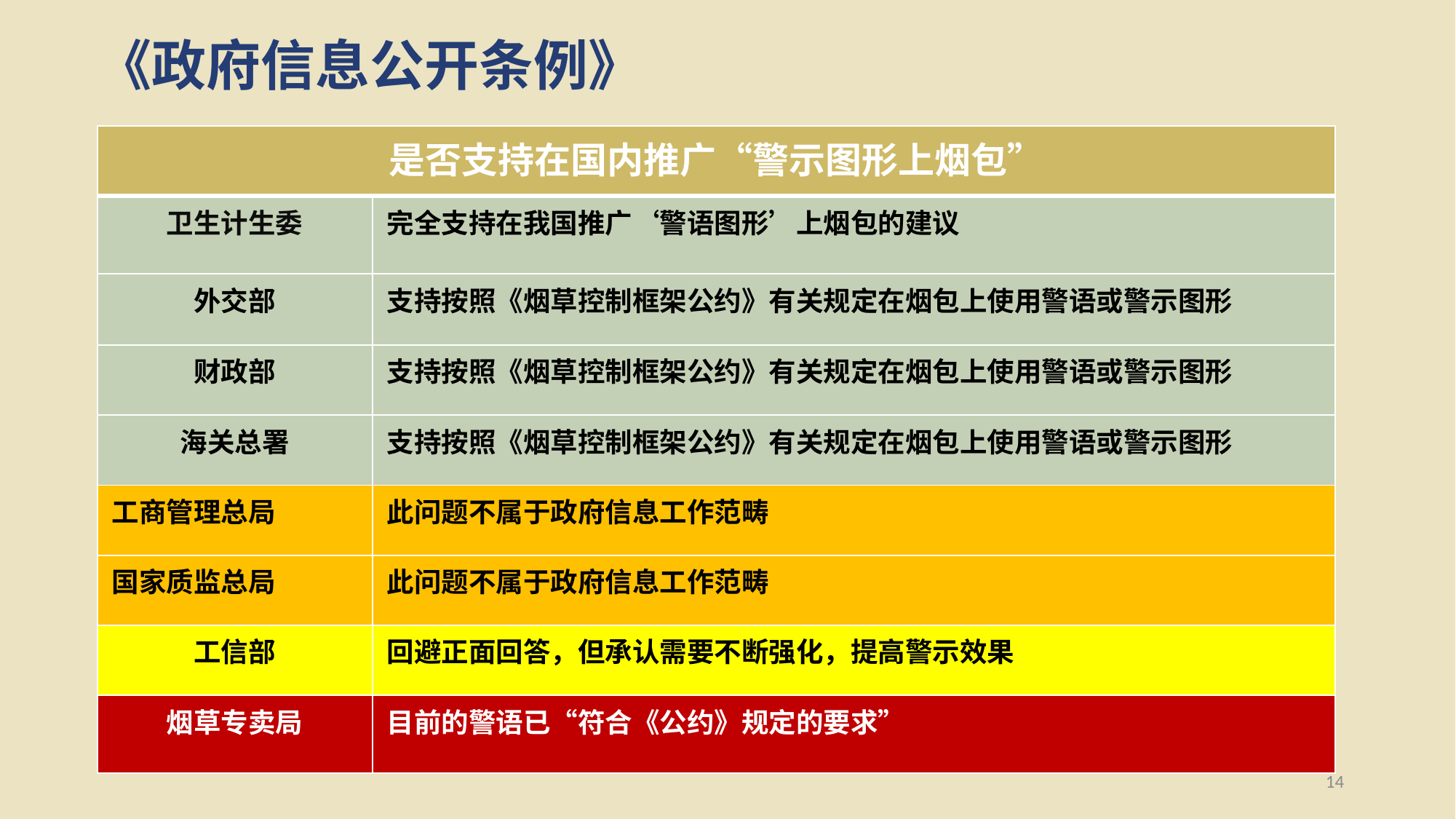

# 《政府信息公开条例》
| 是否支持在国内推广“警示图形上烟包” |  |
| --- | --- |
| 卫生计生委 | 完全支持在我国推广‘警语图形’上烟包的建议 |
| 外交部 | 支持按照《烟草控制框架公约》有关规定在烟包上使用警语或警示图形 |
| 财政部 | 支持按照《烟草控制框架公约》有关规定在烟包上使用警语或警示图形 |
| 海关总署 | 支持按照《烟草控制框架公约》有关规定在烟包上使用警语或警示图形 |
| 工商管理总局 | 此问题不属于政府信息工作范畴 |
| 国家质监总局 | 此问题不属于政府信息工作范畴 |
| 工信部 | 回避正面回答，但承认需要不断强化，提高警示效果 |
| 烟草专卖局 | 目前的警语已“符合《公约》规定的要求” |
14